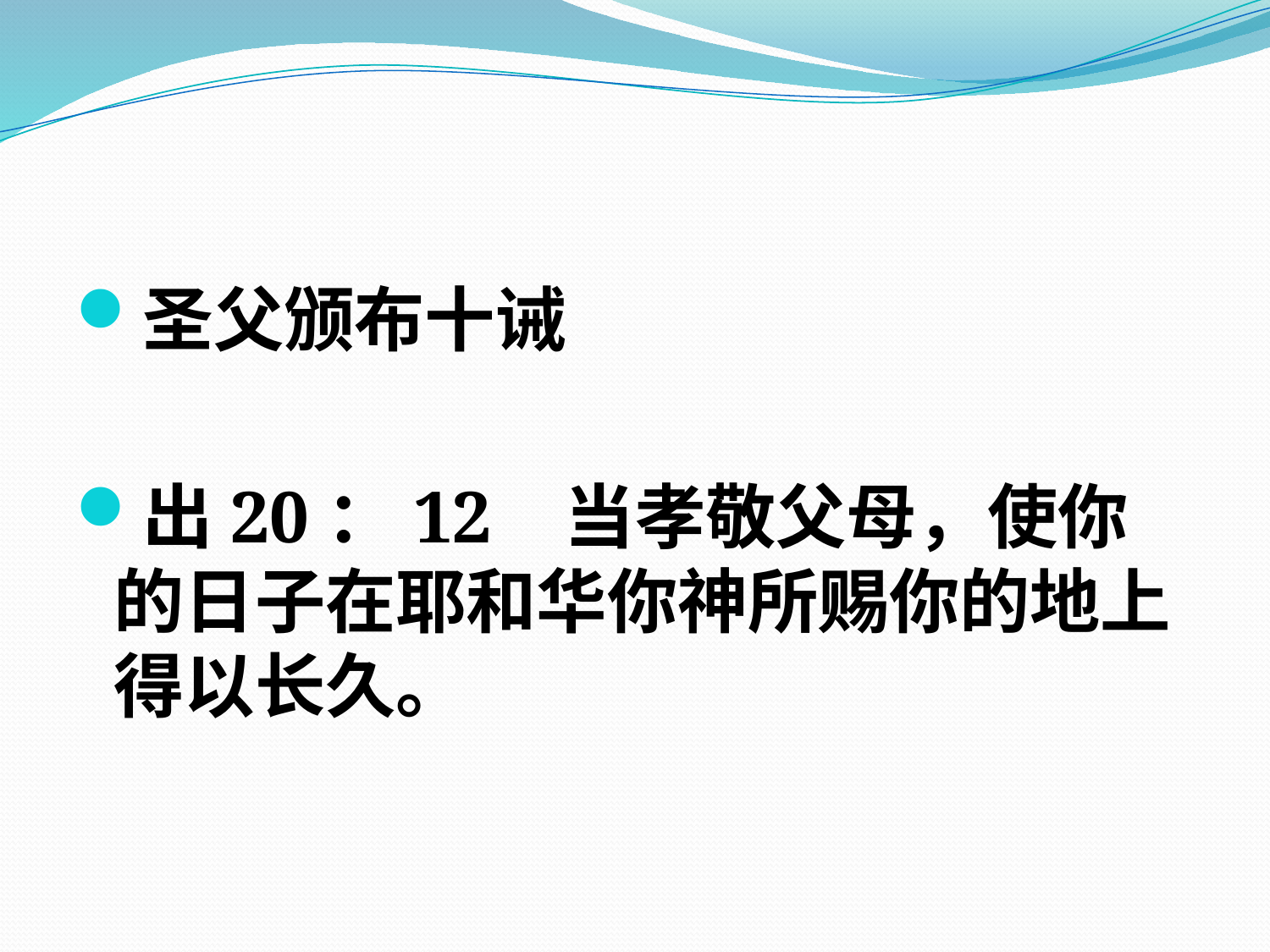

#
圣父颁布十诫

出20：12   当孝敬父母，使你的日子在耶和华你神所赐你的地上得以长久。